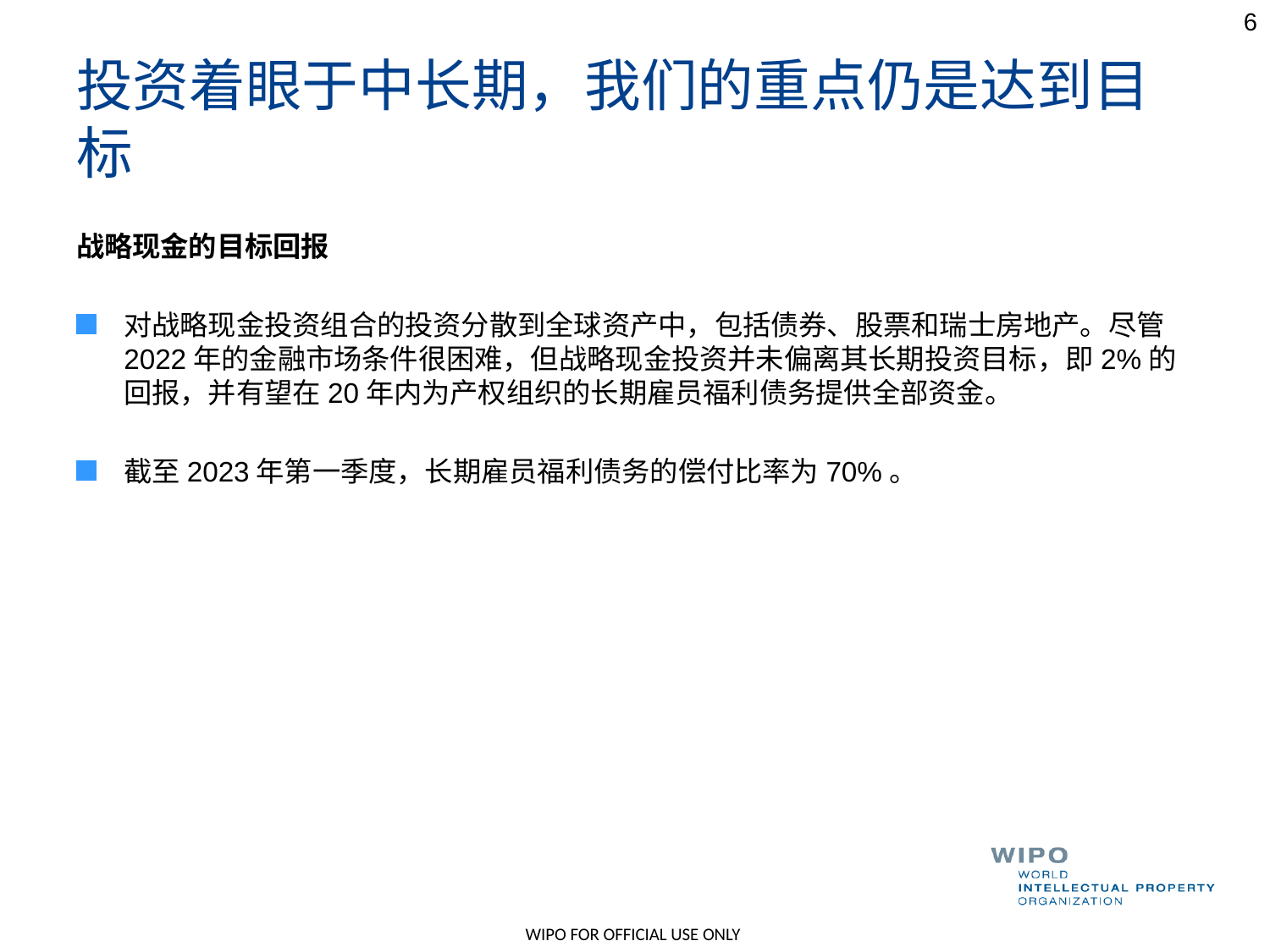

6
# 投资着眼于中长期，我们的重点仍是达到目标
战略现金的目标回报

对战略现金投资组合的投资分散到全球资产中，包括债券、股票和瑞士房地产。尽管2022年的金融市场条件很困难，但战略现金投资并未偏离其长期投资目标，即2%的回报，并有望在20年内为产权组织的长期雇员福利债务提供全部资金。

截至2023年第一季度，长期雇员福利债务的偿付比率为70%。